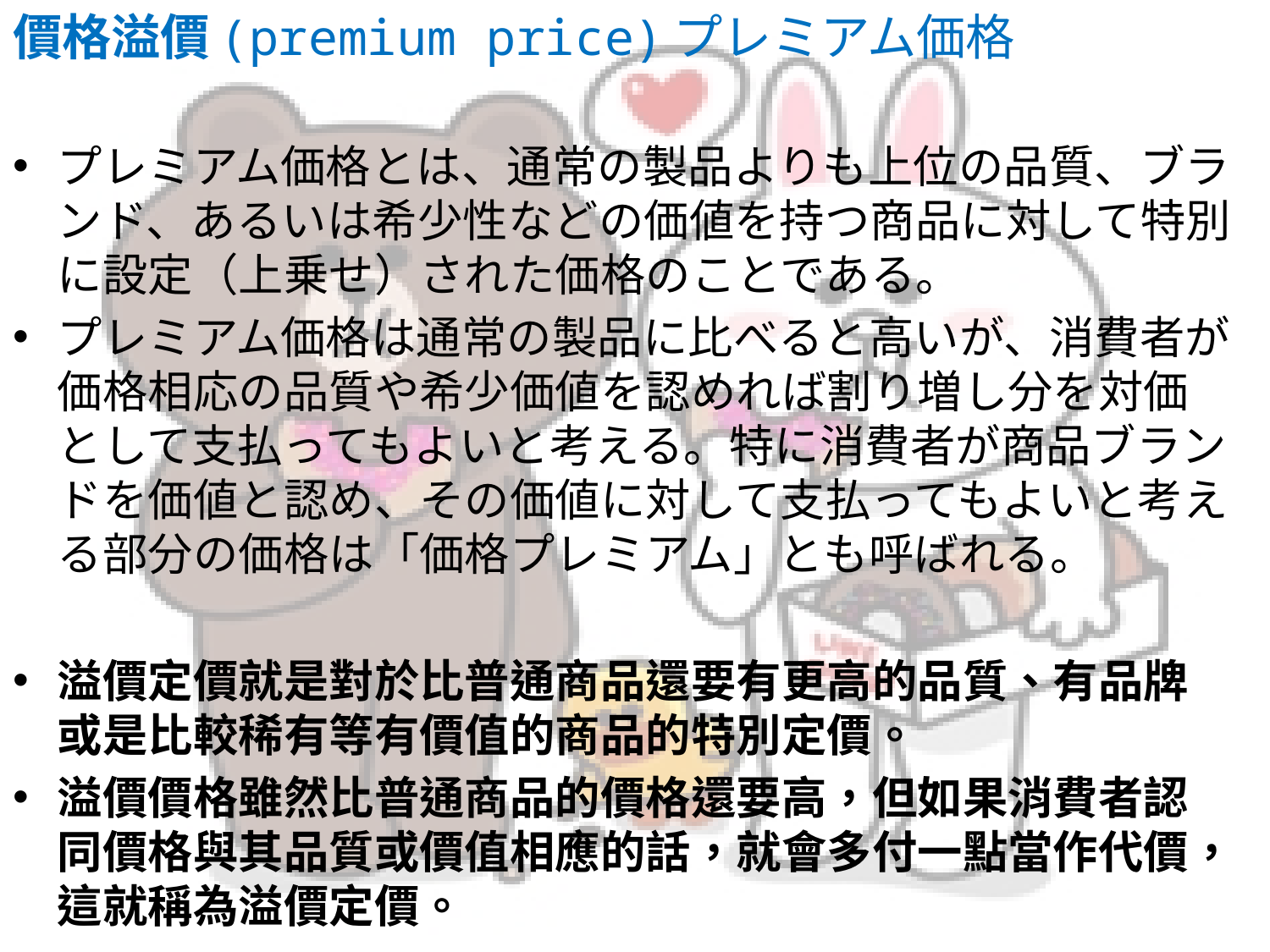

價格溢價(premium price)プレミアム価格

プレミアム価格とは、通常の製品よりも上位の品質、ブランド、あるいは希少性などの価値を持つ商品に対して特別に設定（上乗せ）された価格のことである。
プレミアム価格は通常の製品に比べると高いが、消費者が価格相応の品質や希少価値を認めれば割り増し分を対価として支払ってもよいと考える。特に消費者が商品ブランドを価値と認め、その価値に対して支払ってもよいと考える部分の価格は「価格プレミアム」とも呼ばれる。

溢價定價就是對於比普通商品還要有更高的品質、有品牌或是比較稀有等有價值的商品的特別定價。
溢價價格雖然比普通商品的價格還要高，但如果消費者認同價格與其品質或價值相應的話，就會多付一點當作代價，這就稱為溢價定價。